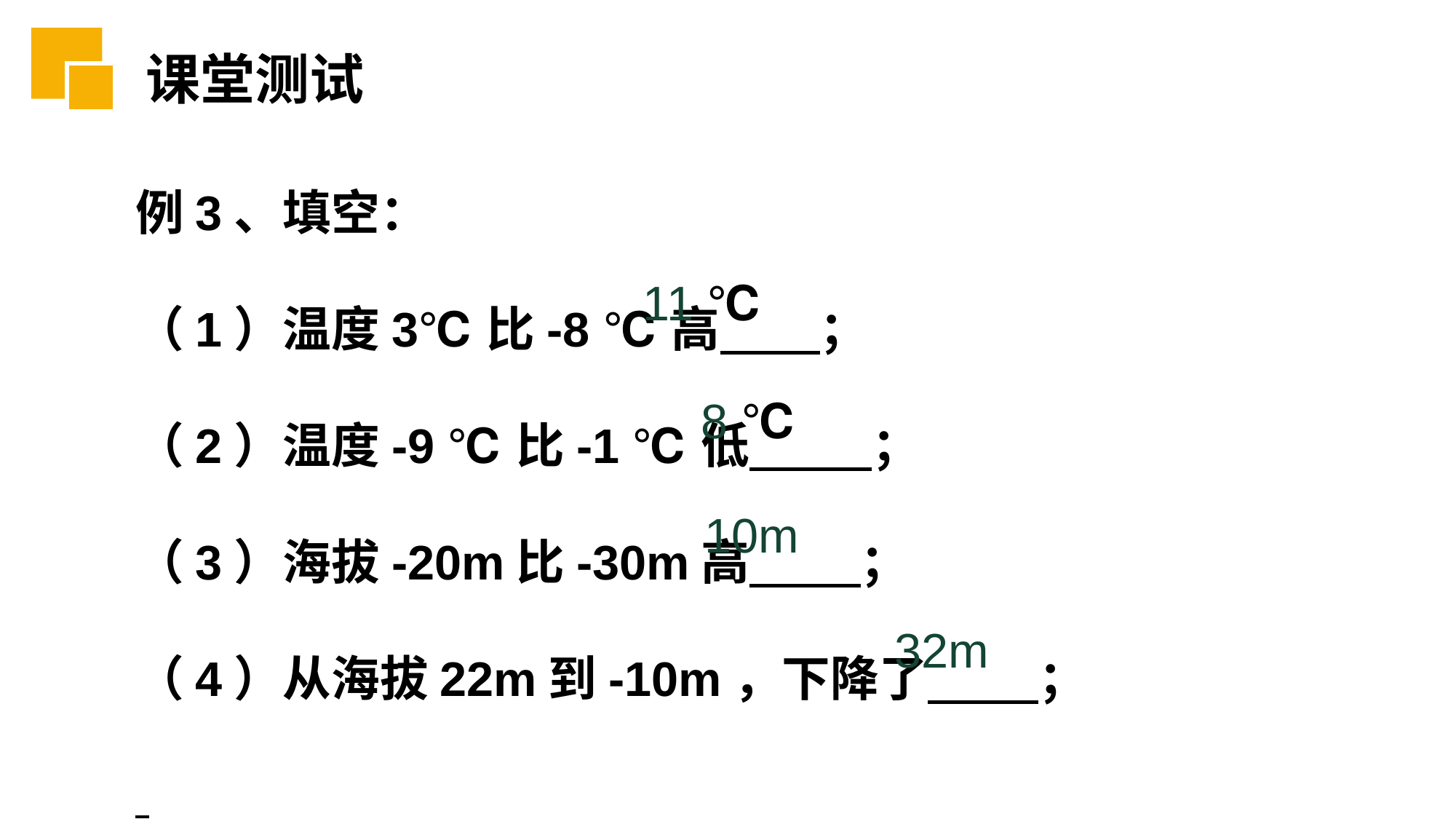

课堂测试
例3、填空：
（1）温度3℃比-8 ℃高         ；
（2）温度-9 ℃比-1 ℃低           ；
（3）海拔-20m比-30m高          ；
（4）从海拔22m到-10m，下降了          ；

11 ℃
8 ℃
10m
32m